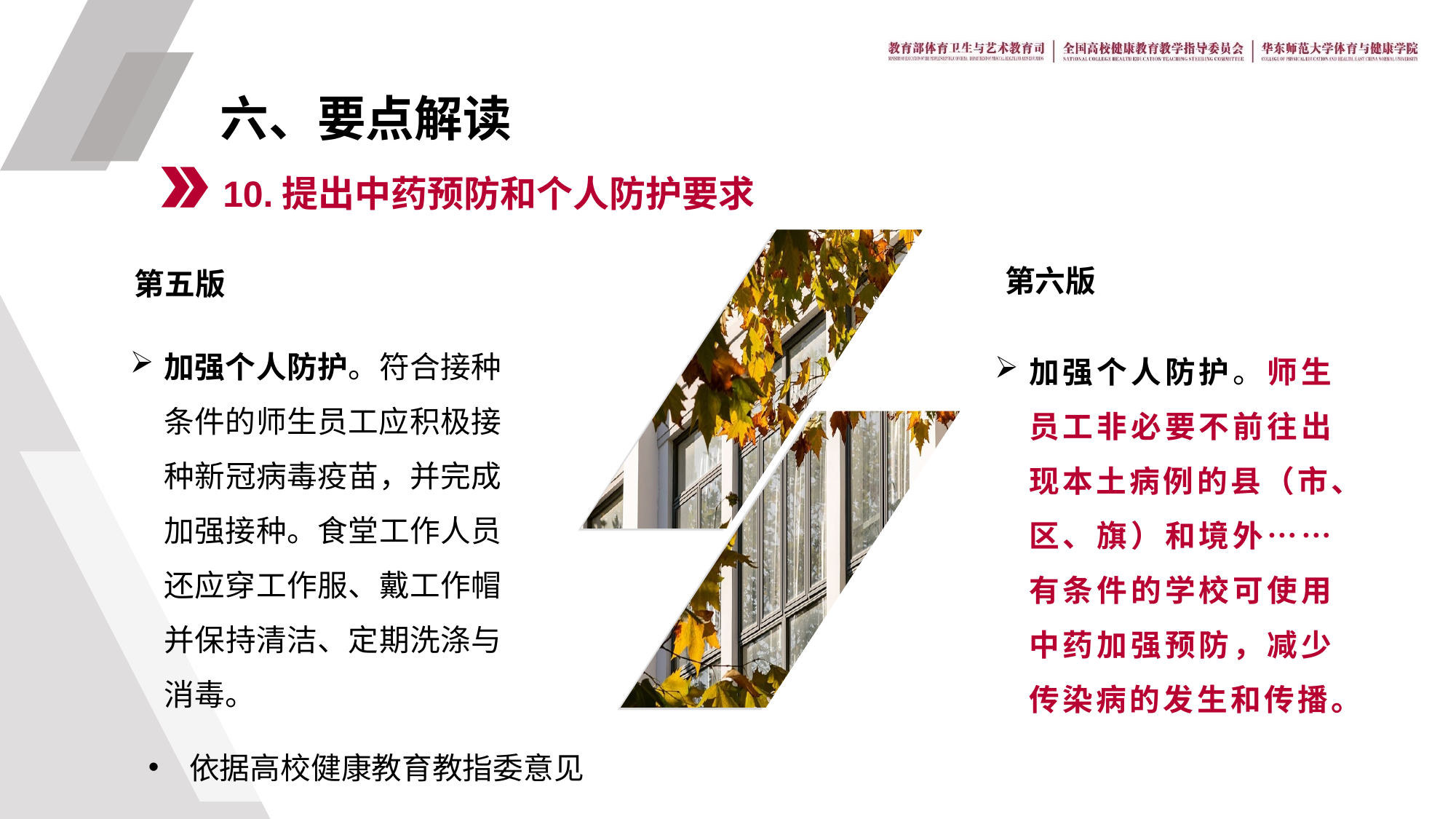

六、要点解读
10.提出中药预防和个人防护要求

第六版
第五版
加强个人防护。符合接种条件的师生员工应积极接种新冠病毒疫苗，并完成加强接种。食堂工作人员还应穿工作服、戴工作帽并保持清洁、定期洗涤与消毒。
加强个人防护。师生员工非必要不前往出现本土病例的县（市、区、旗）和境外……有条件的学校可使用中药加强预防，减少传染病的发生和传播。
依据高校健康教育教指委意见